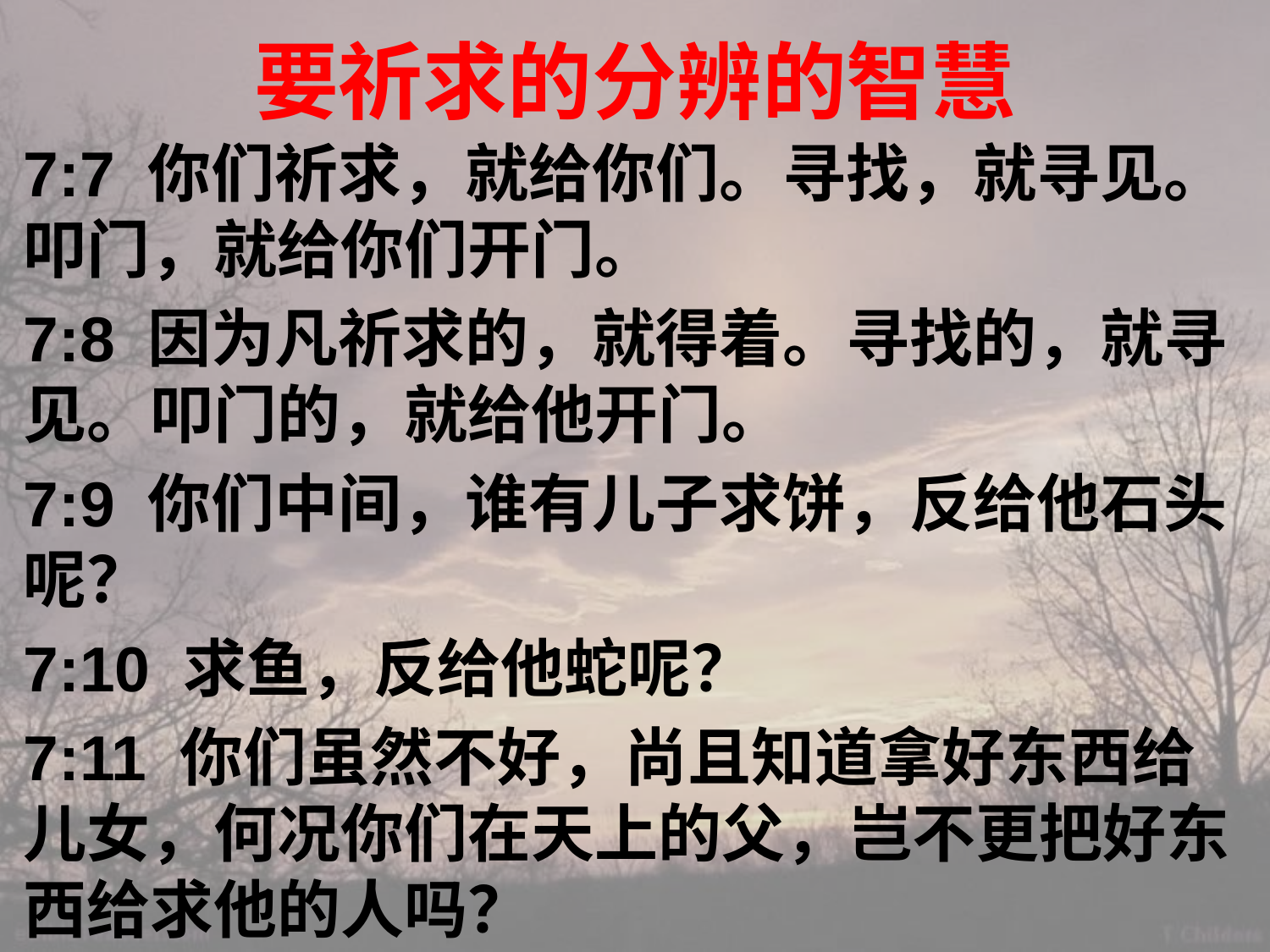

# 要祈求的分辨的智慧
7:7 你们祈求，就给你们。寻找，就寻见。叩门，就给你们开门。
7:8 因为凡祈求的，就得着。寻找的，就寻见。叩门的，就给他开门。
7:9 你们中间，谁有儿子求饼，反给他石头呢？
7:10 求鱼，反给他蛇呢？
7:11 你们虽然不好，尚且知道拿好东西给儿女，何况你们在天上的父，岂不更把好东西给求他的人吗？